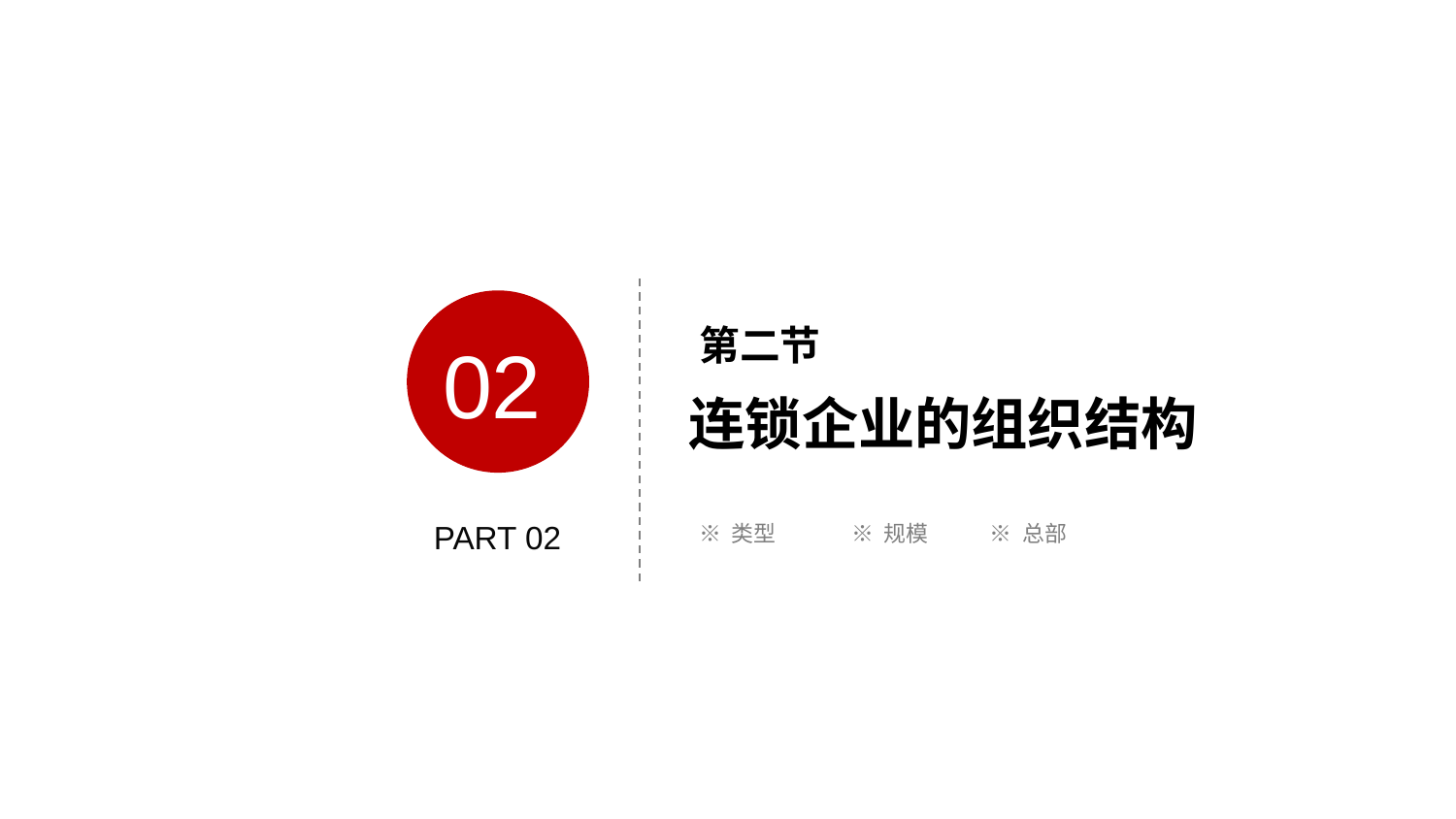

第二节
连锁企业的组织结构
02
※ 类型
※ 规模
※ 总部
PART 02